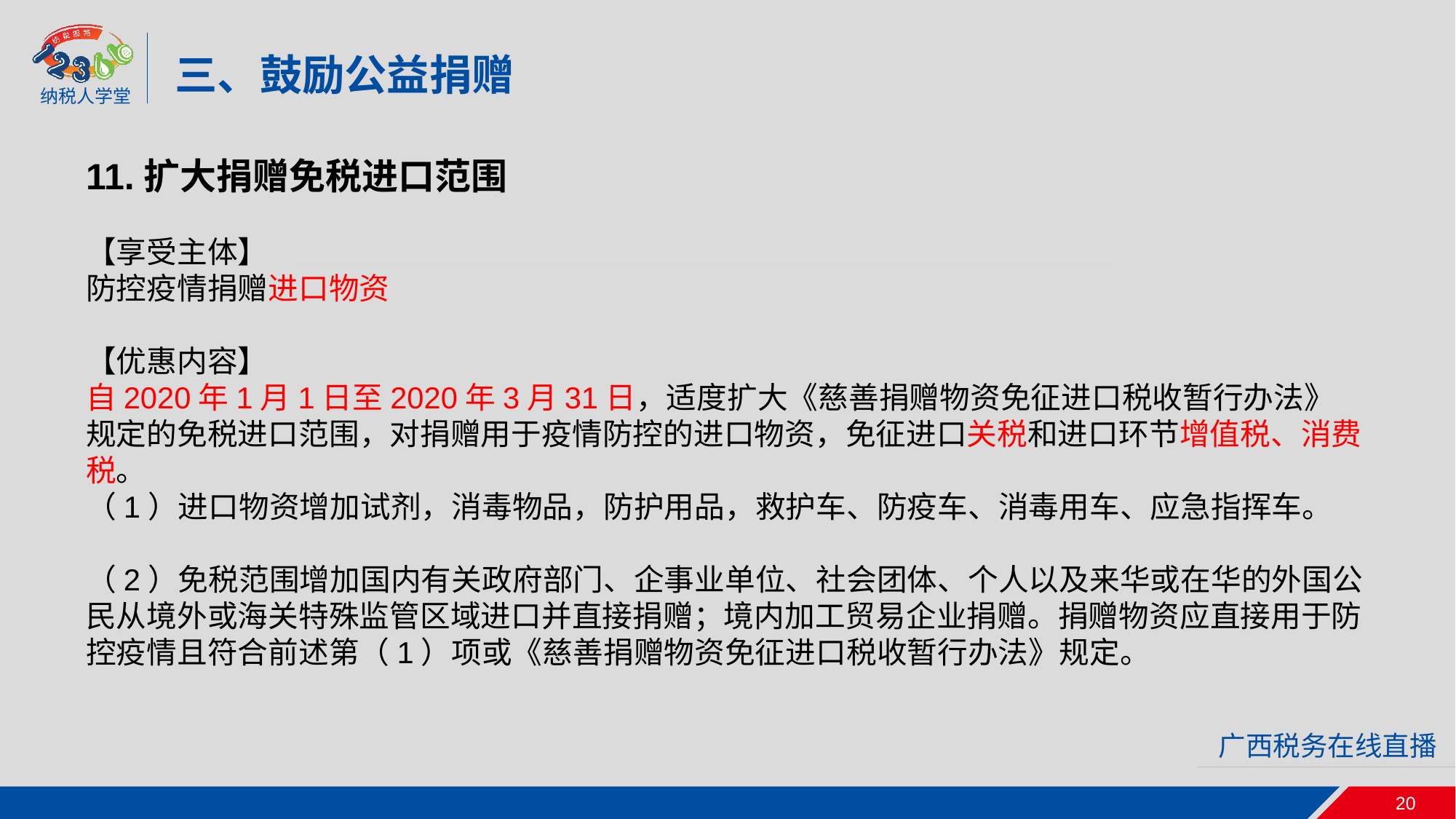

三、鼓励公益捐赠
11.扩大捐赠免税进口范围

【享受主体】
防控疫情捐赠进口物资

【优惠内容】
自2020年1月1日至2020年3月31日，适度扩大《慈善捐赠物资免征进口税收暂行办法》规定的免税进口范围，对捐赠用于疫情防控的进口物资，免征进口关税和进口环节增值税、消费税。
（1）进口物资增加试剂，消毒物品，防护用品，救护车、防疫车、消毒用车、应急指挥车。

（2）免税范围增加国内有关政府部门、企事业单位、社会团体、个人以及来华或在华的外国公民从境外或海关特殊监管区域进口并直接捐赠；境内加工贸易企业捐赠。捐赠物资应直接用于防控疫情且符合前述第（1）项或《慈善捐赠物资免征进口税收暂行办法》规定。